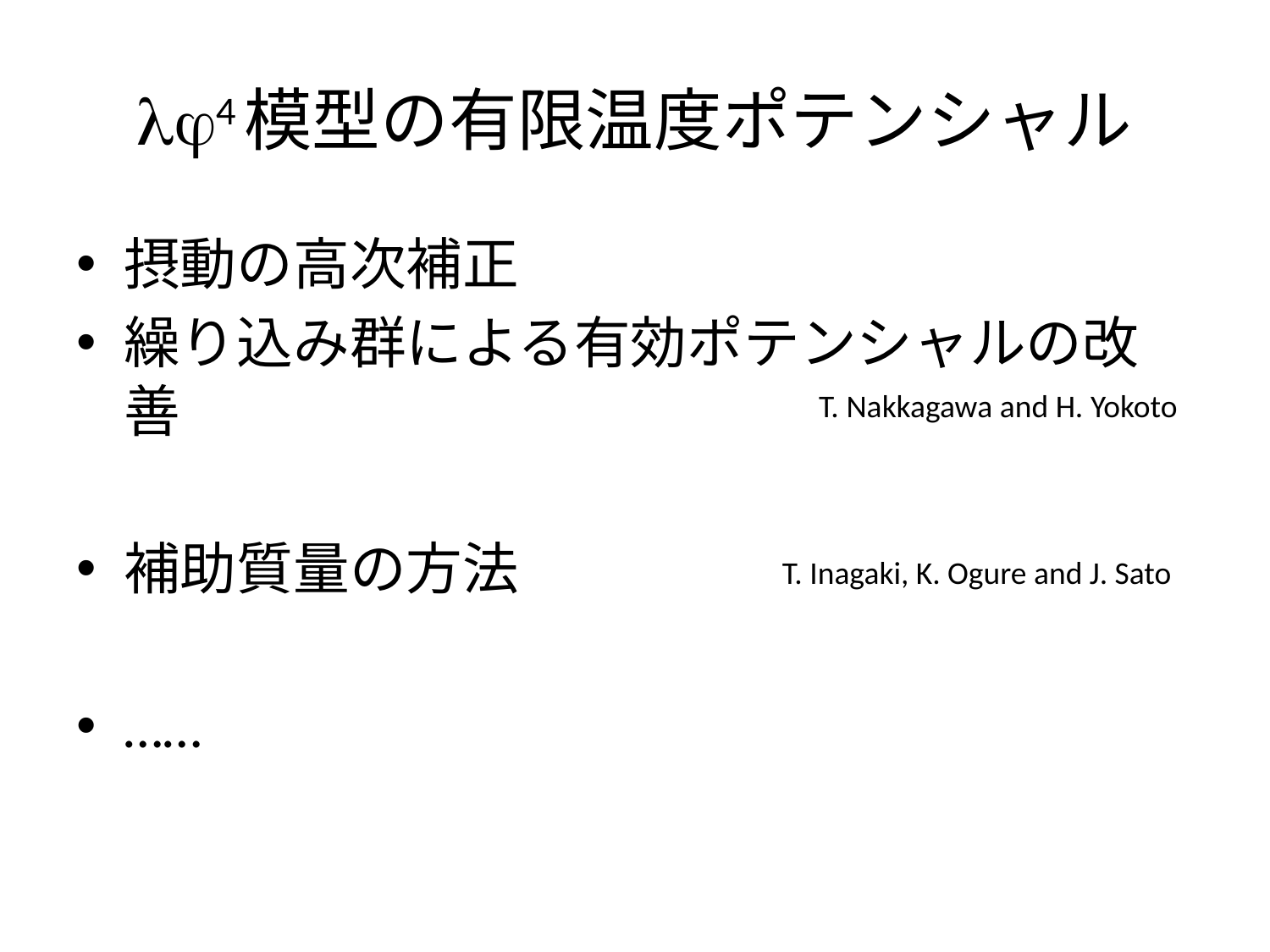

# λϕ4模型の有限温度ポテンシャル
摂動の高次補正
繰り込み群による有効ポテンシャルの改善

補助質量の方法

……
T. Nakkagawa and H. Yokoto
T. Inagaki, K. Ogure and J. Sato